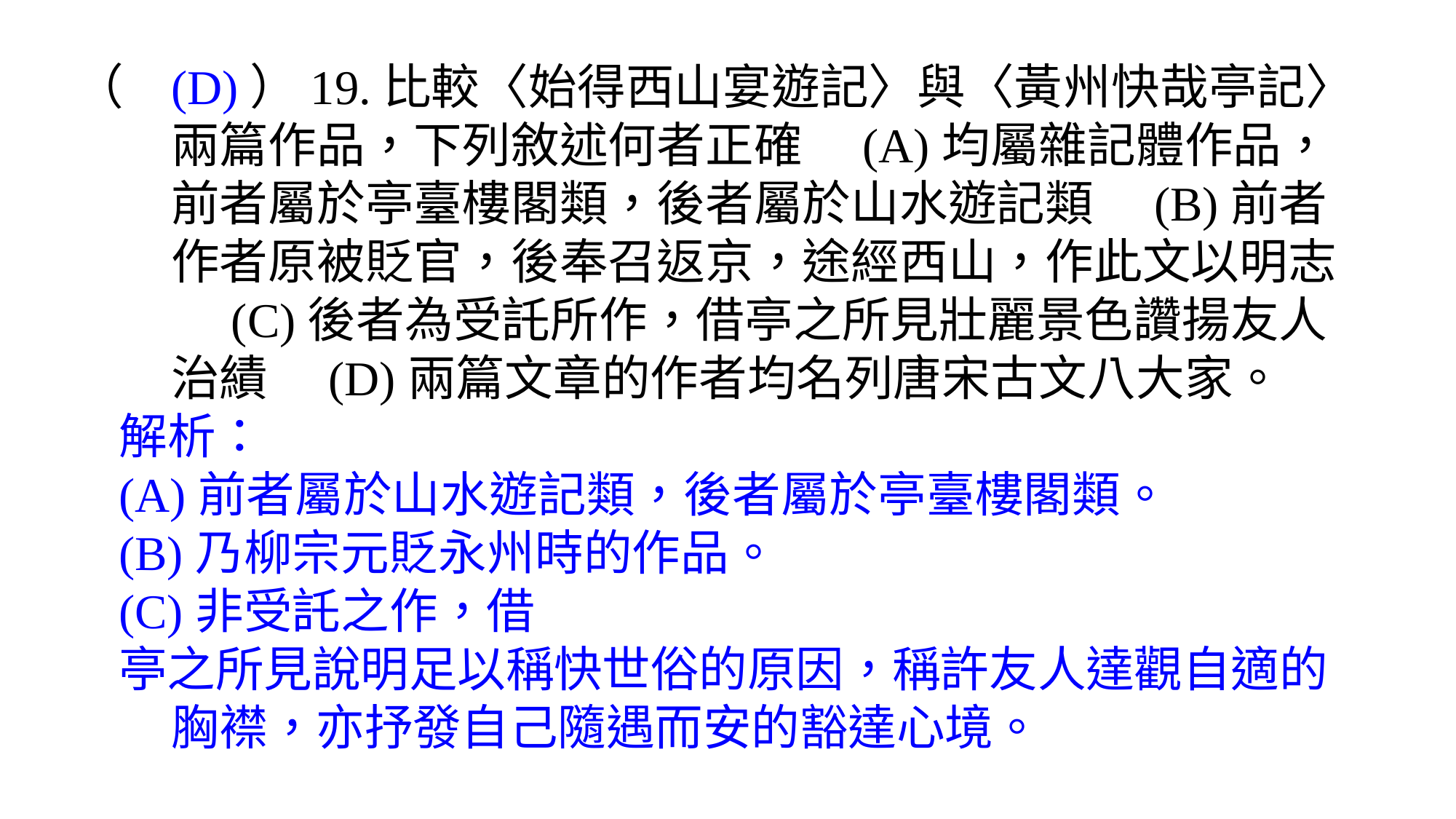

（	(D)）19.比較〈始得西山宴遊記〉與〈黃州快哉亭記〉兩篇作品，下列敘述何者正確　(A)均屬雜記體作品，前者屬於亭臺樓閣類，後者屬於山水遊記類　(B)前者作者原被貶官，後奉召返京，途經西山，作此文以明志　(C)後者為受託所作，借亭之所見壯麗景色讚揚友人治績　(D)兩篇文章的作者均名列唐宋古文八大家。
解析：
(A)前者屬於山水遊記類，後者屬於亭臺樓閣類。
(B)乃柳宗元貶永州時的作品。
(C)非受託之作，借
亭之所見說明足以稱快世俗的原因，稱許友人達觀自適的胸襟，亦抒發自己隨遇而安的豁達心境。